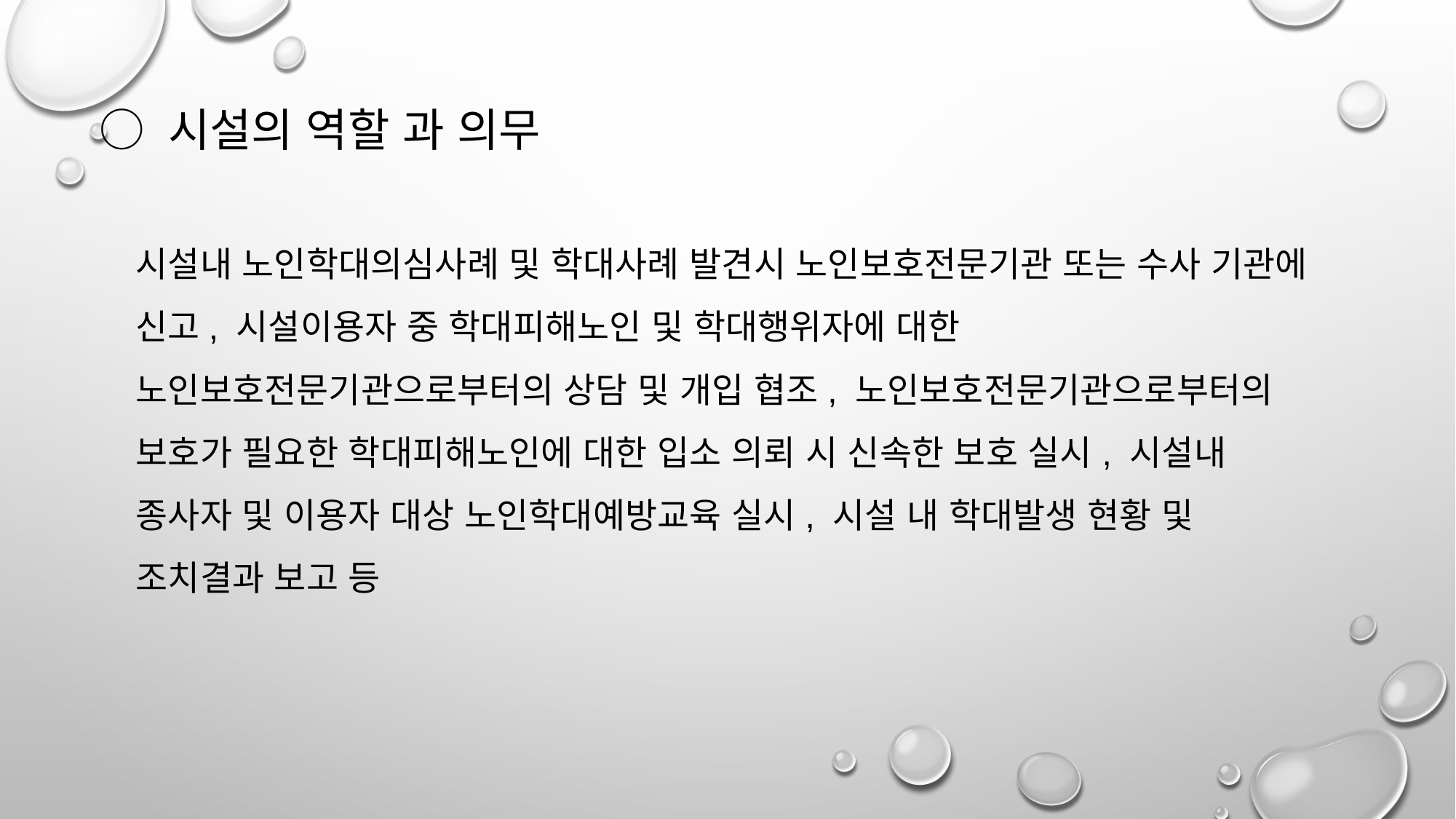

○ 시설의 역할 과 의무
시설내 노인학대의심사례 및 학대사례 발견시 노인보호전문기관 또는 수사 기관에 신고, 시설이용자 중 학대피해노인 및 학대행위자에 대한 노인보호전문기관으로부터의 상담 및 개입 협조, 노인보호전문기관으로부터의 보호가 필요한 학대피해노인에 대한 입소 의뢰 시 신속한 보호 실시, 시설내 종사자 및 이용자 대상 노인학대예방교육 실시, 시설 내 학대발생 현황 및 조치결과 보고 등